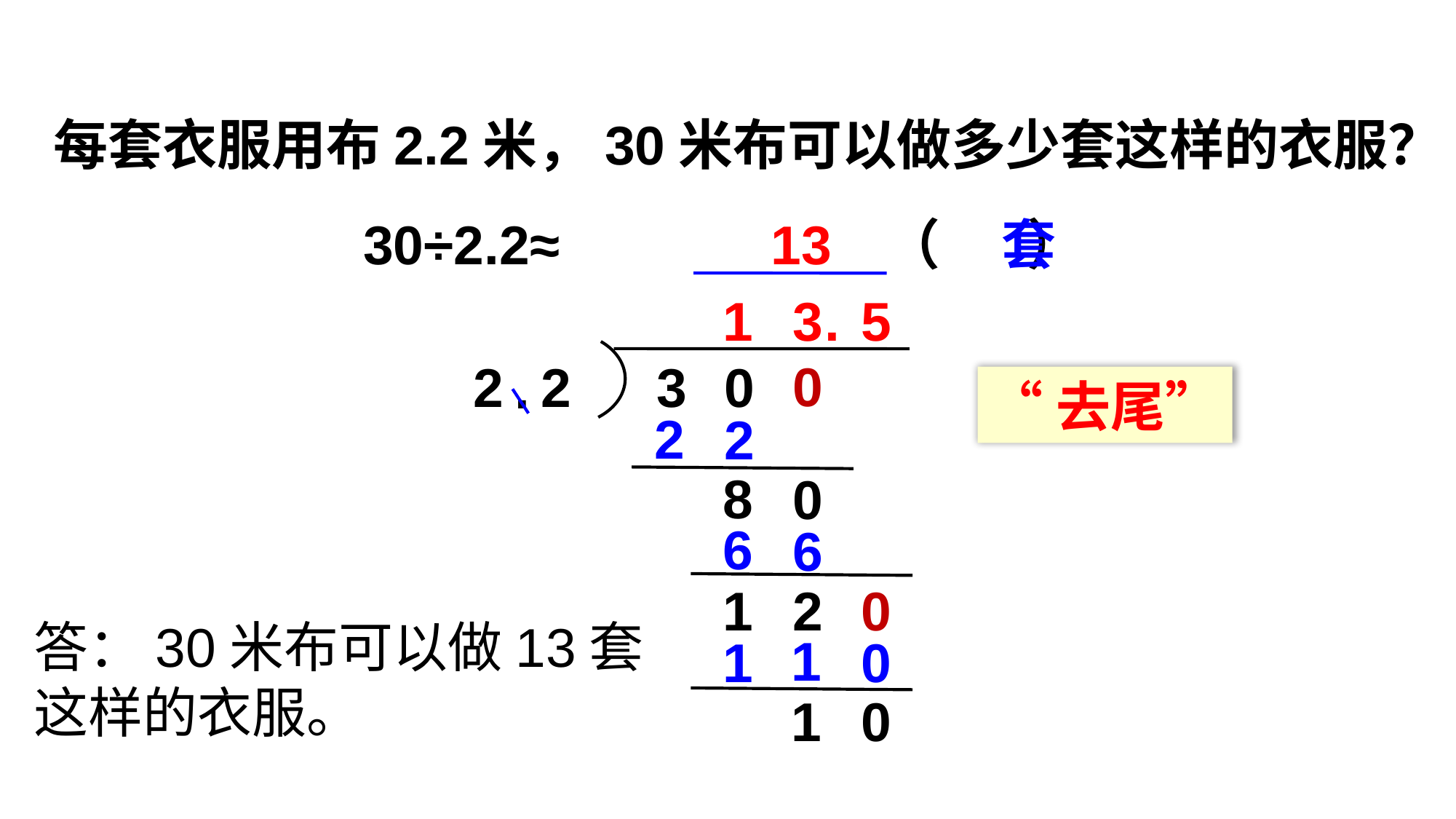

每套衣服用布2.2米，30米布可以做多少套这样的衣服？
30÷2.2≈
（       ）
13
套
1
3
.
5

2
2
3
0
0
.
“去尾”
2
2
8
0
6
6
2
1
0
答：30米布可以做13套这样的衣服。
1
0
1
0
1